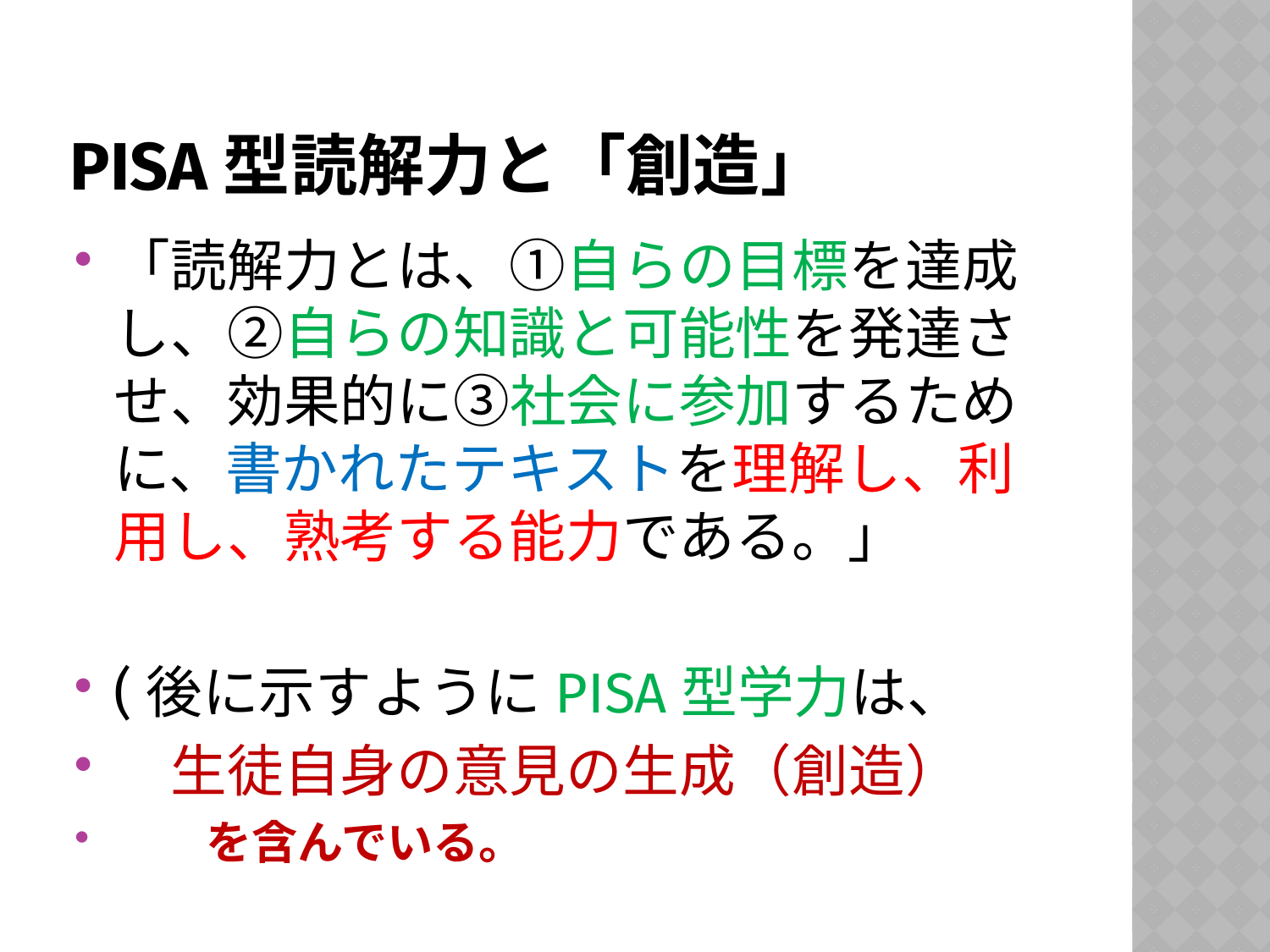

# PISA型読解力と「創造」
「読解力とは、①自らの目標を達成し、②自らの知識と可能性を発達させ、効果的に③社会に参加するために、書かれたテキストを理解し、利用し、熟考する能力である。」

(後に示すようにPISA型学力は、
　生徒自身の意見の生成（創造）
　　を含んでいる。